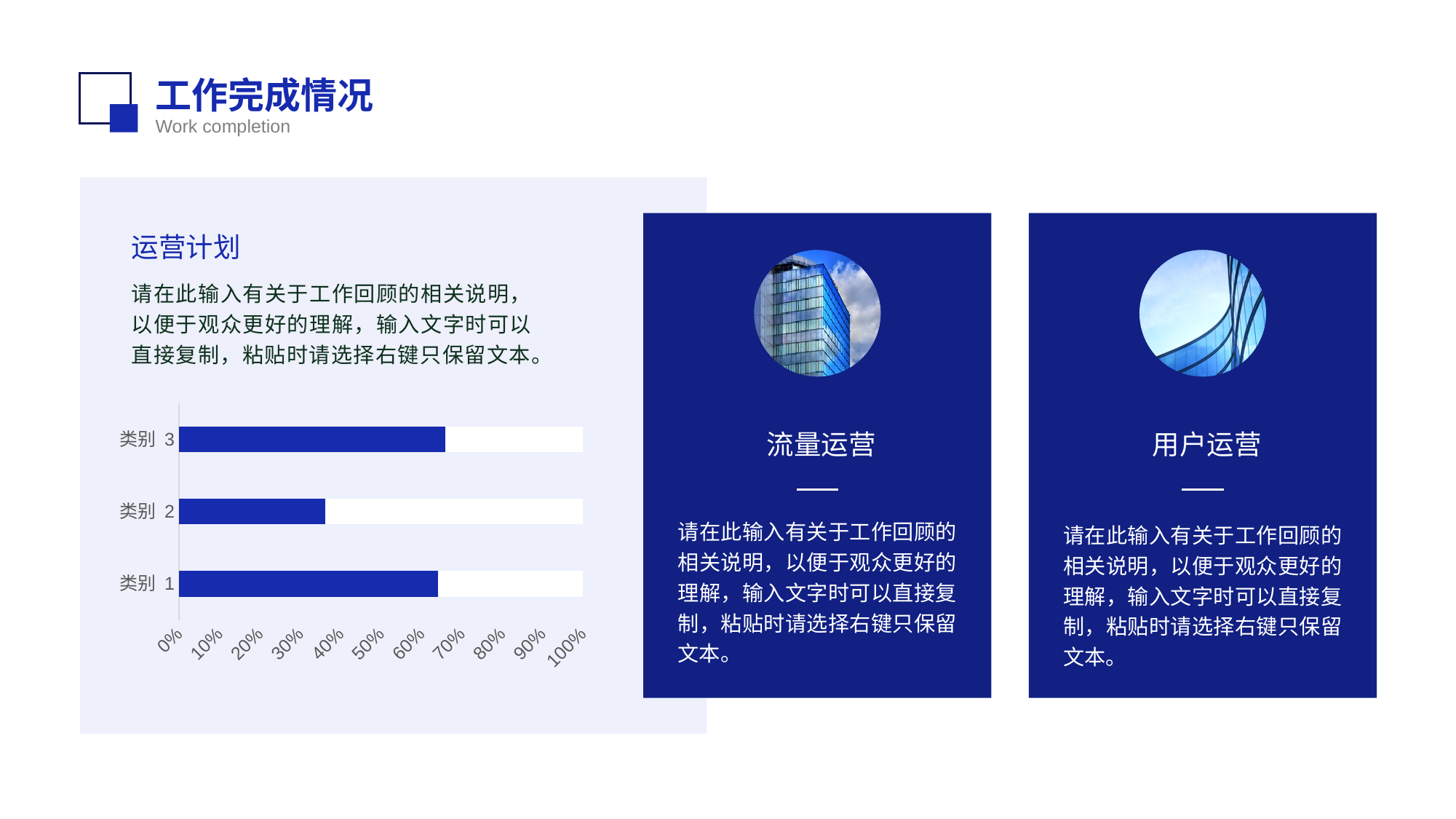

工作完成情况
Work completion

运营计划

请在此输入有关于工作回顾的相关说明，以便于观众更好的理解，输入文字时可以直接复制，粘贴时请选择右键只保留文本。

### Chart

| Category | 系列 1 | 系列 2 |
|---|---|---|
| 类别 1 | 4.3 | 2.4 |
| 类别 2 | 2.5 | 4.4 |
| 类别 3 | 3.5 | 1.8 |
流量运营
用户运营
请在此输入有关于工作回顾的相关说明，以便于观众更好的理解，输入文字时可以直接复制，粘贴时请选择右键只保留文本。
请在此输入有关于工作回顾的相关说明，以便于观众更好的理解，输入文字时可以直接复制，粘贴时请选择右键只保留文本。